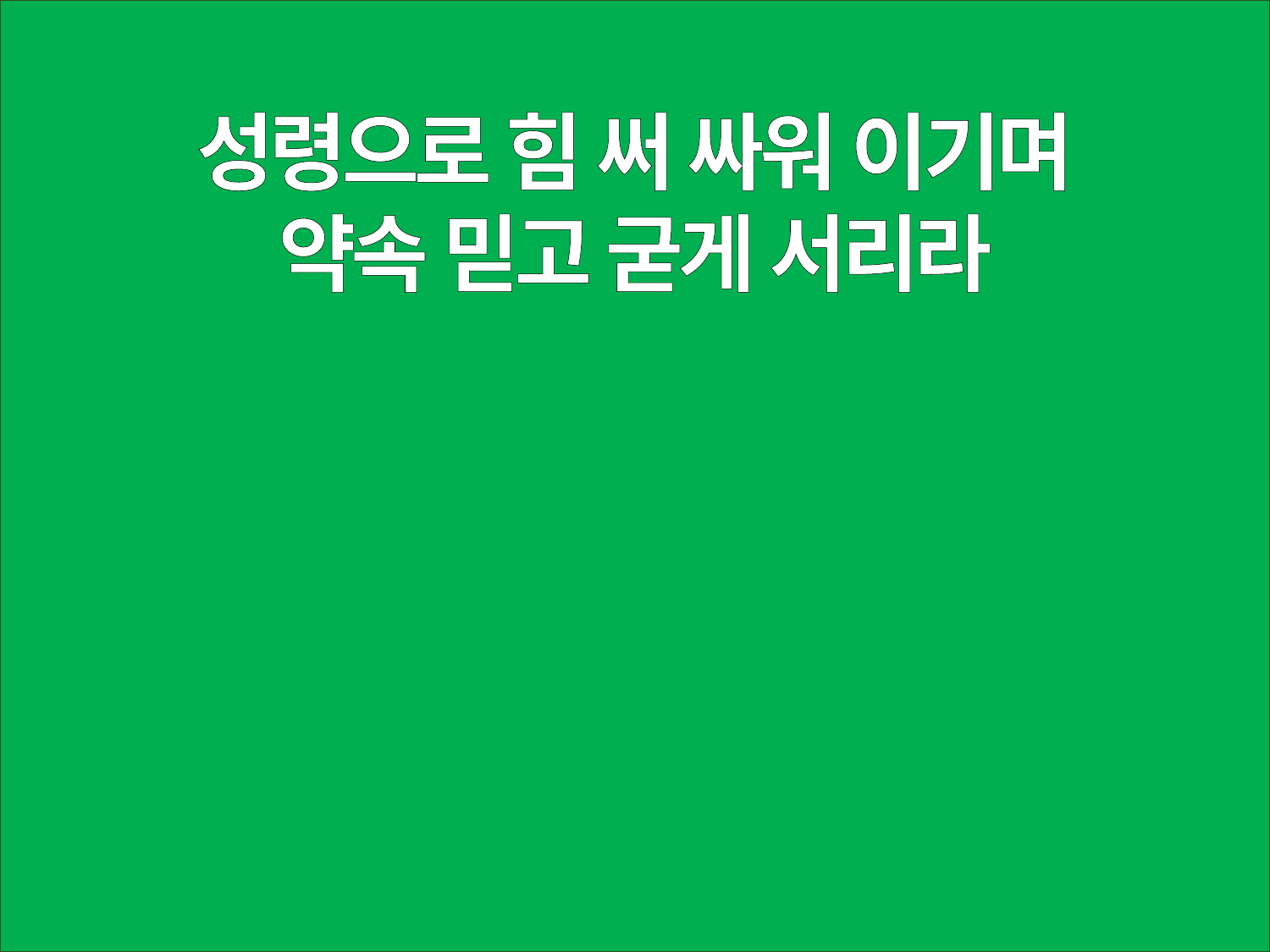

성령으로 힘 써 싸워 이기며
약속 믿고 굳게 서리라